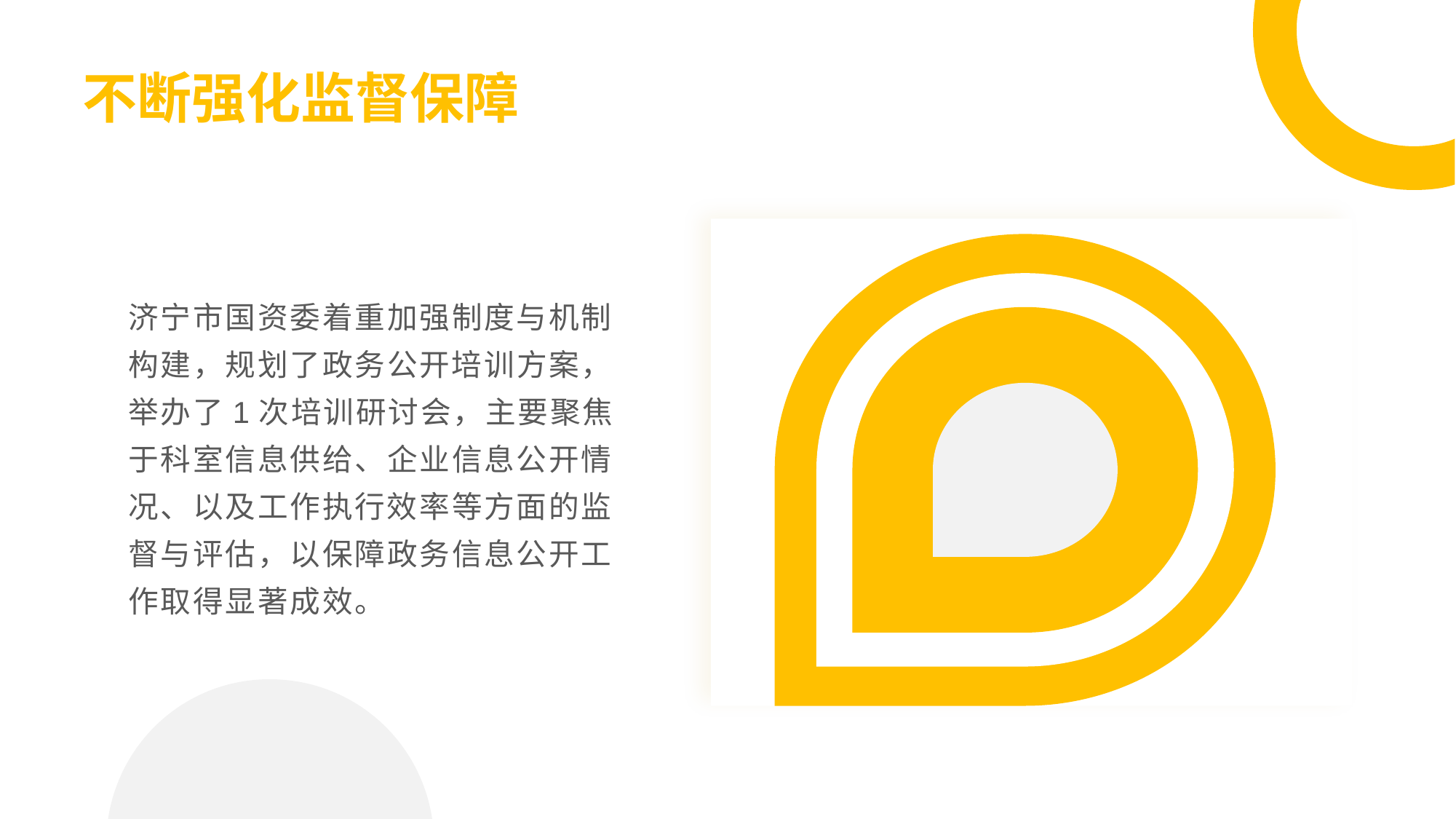

# 不断强化监督保障

济宁市国资委着重加强制度与机制构建，规划了政务公开培训方案，举办了1次培训研讨会，主要聚焦于科室信息供给、企业信息公开情况、以及工作执行效率等方面的监督与评估，以保障政务信息公开工作取得显著成效。